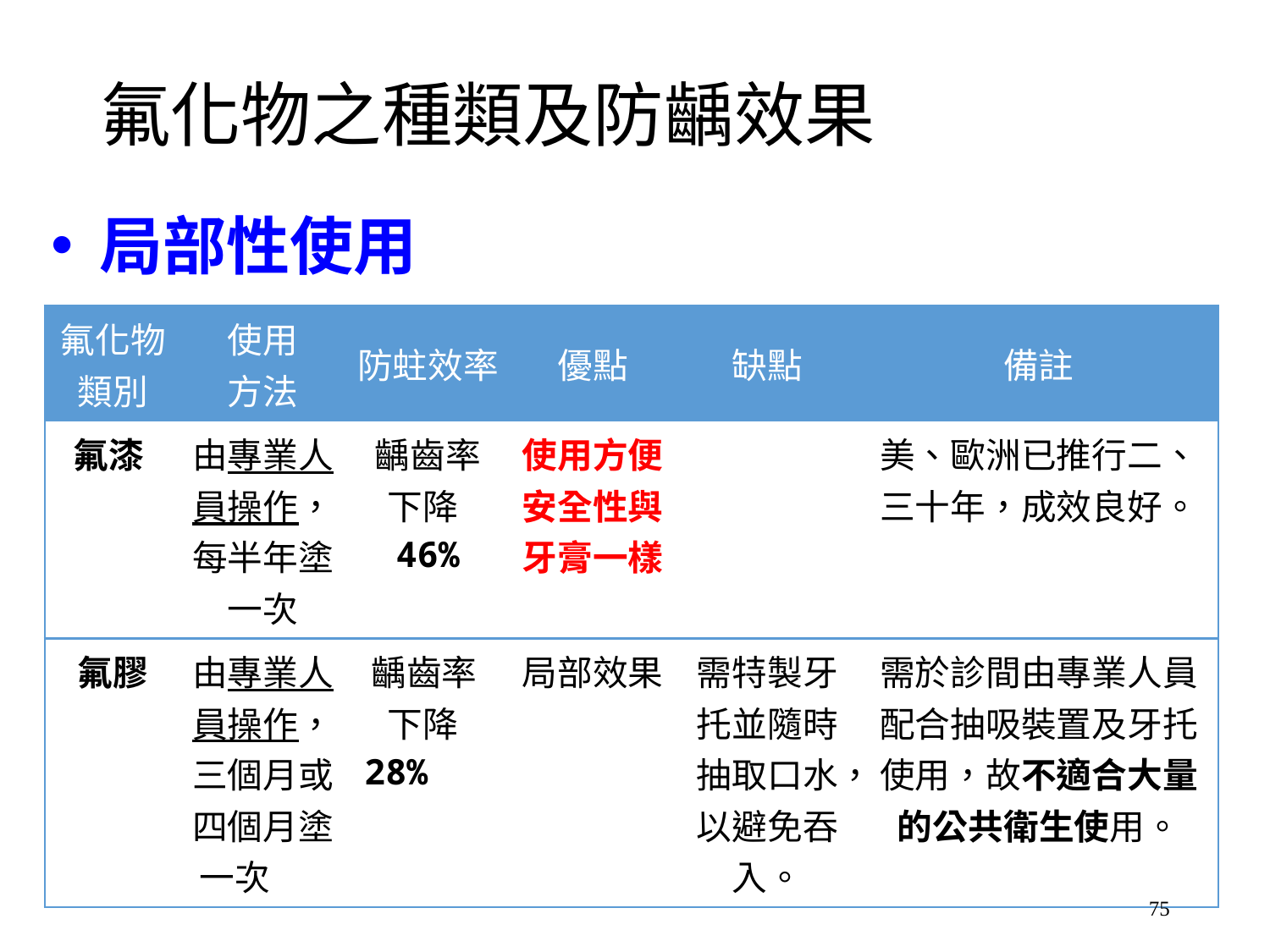

# 氟化物之種類及防齲效果
局部性使用
| 氟化物類別 | 使用 方法 | 防蛀效率 | 優點 | 缺點 | 備註 |
| --- | --- | --- | --- | --- | --- |
| 氟漆 | 由專業人員操作，每半年塗一次 | 齲齒率 下降46% | 使用方便安全性與牙膏一樣 |  | 美、歐洲已推行二、三十年，成效良好。 |
| 氟膠 | 由專業人員操作， 三個月或四個月塗一次 | 齲齒率 下降28% | 局部效果 | 需特製牙托並隨時抽取口水，以避免吞入。 | 需於診間由專業人員配合抽吸裝置及牙托使用，故不適合大量的公共衛生使用。 |
75